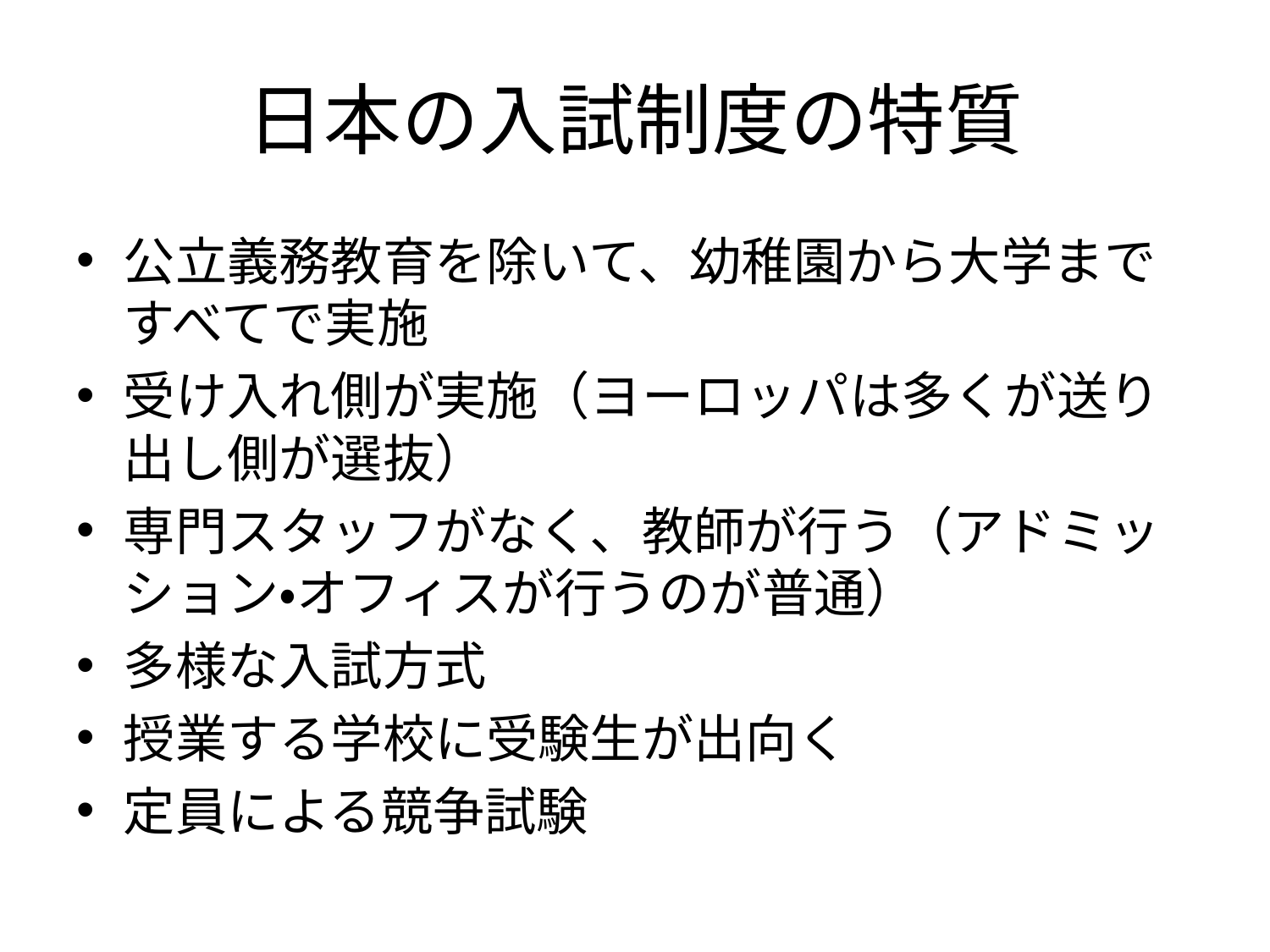

# 日本の入試制度の特質
公立義務教育を除いて、幼稚園から大学まですべてで実施
受け入れ側が実施（ヨーロッパは多くが送り出し側が選抜）
専門スタッフがなく、教師が行う（アドミッション・オフィスが行うのが普通）
多様な入試方式
授業する学校に受験生が出向く
定員による競争試験